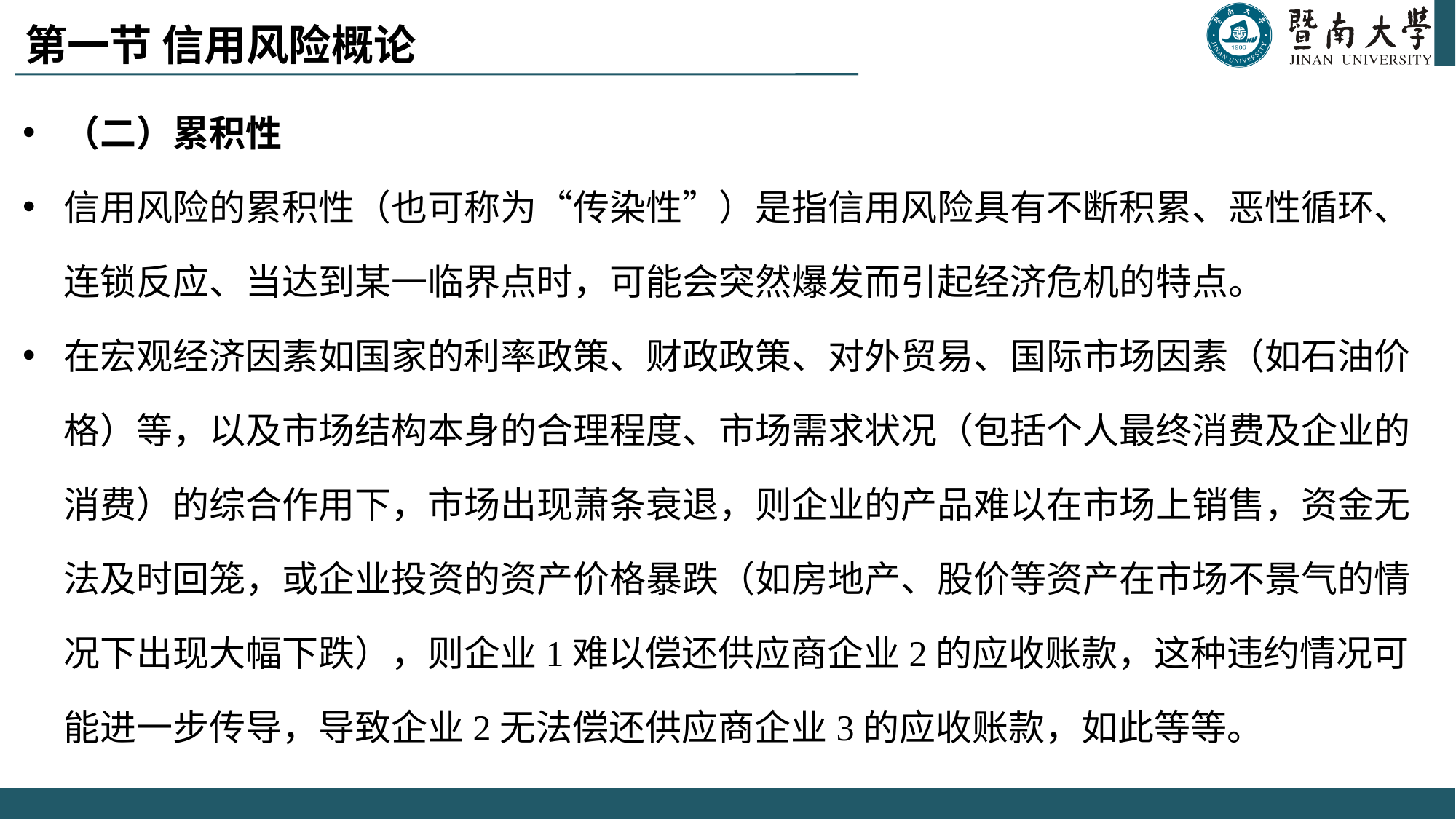

# 第一节 信用风险概论
（二）累积性
信用风险的累积性（也可称为“传染性”）是指信用风险具有不断积累、恶性循环、连锁反应、当达到某一临界点时，可能会突然爆发而引起经济危机的特点。
在宏观经济因素如国家的利率政策、财政政策、对外贸易、国际市场因素（如石油价格）等，以及市场结构本身的合理程度、市场需求状况（包括个人最终消费及企业的消费）的综合作用下，市场出现萧条衰退，则企业的产品难以在市场上销售，资金无法及时回笼，或企业投资的资产价格暴跌（如房地产、股价等资产在市场不景气的情况下出现大幅下跌），则企业1难以偿还供应商企业2的应收账款，这种违约情况可能进一步传导，导致企业2无法偿还供应商企业3的应收账款，如此等等。